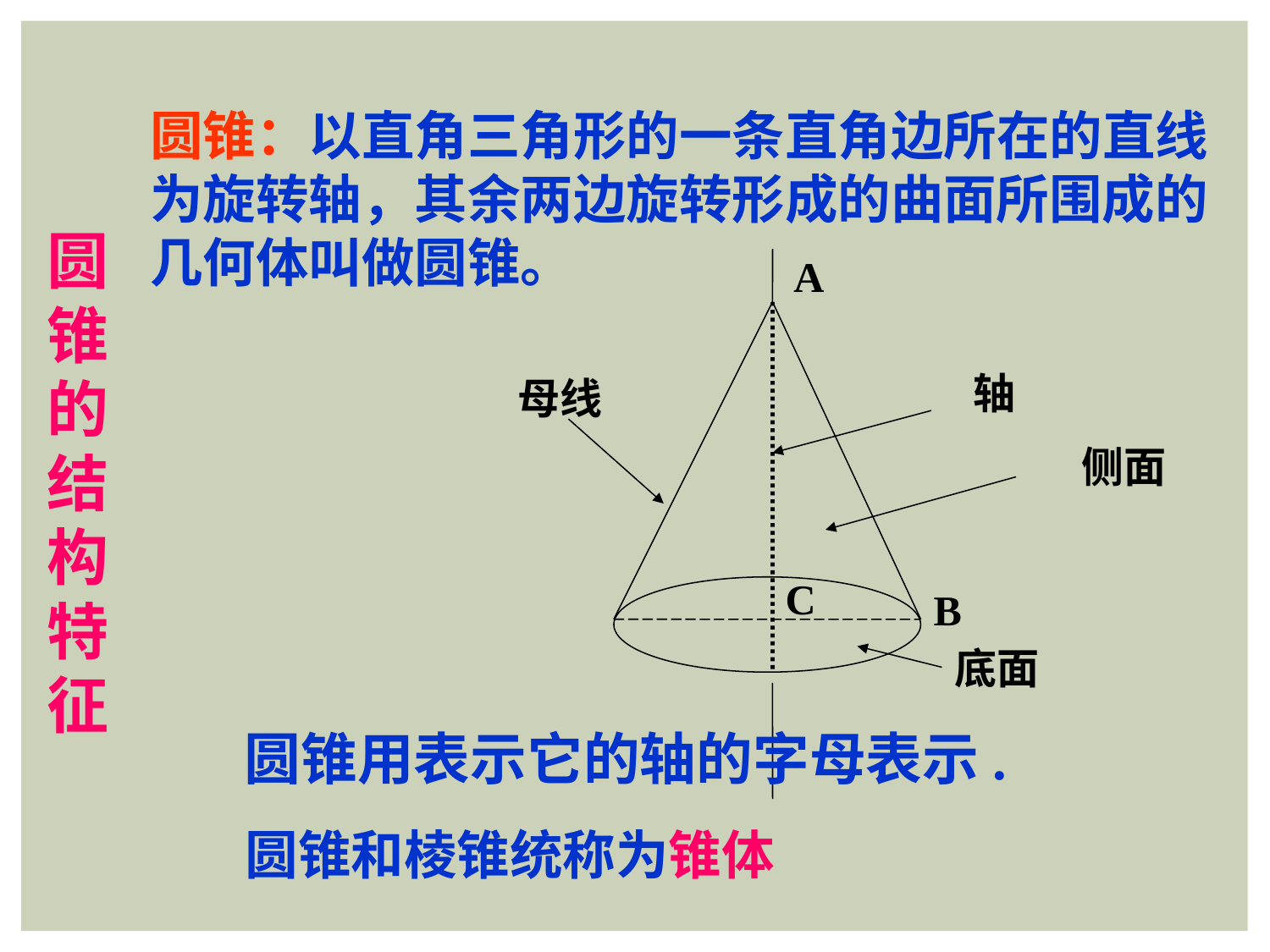

圆锥：以直角三角形的一条直角边所在的直线为旋转轴，其余两边旋转形成的曲面所围成的几何体叫做圆锥。
圆锥的结构特征
A

C
B
轴

母线

侧面

底面

圆锥用表示它的轴的字母表示.
圆锥和棱锥统称为锥体